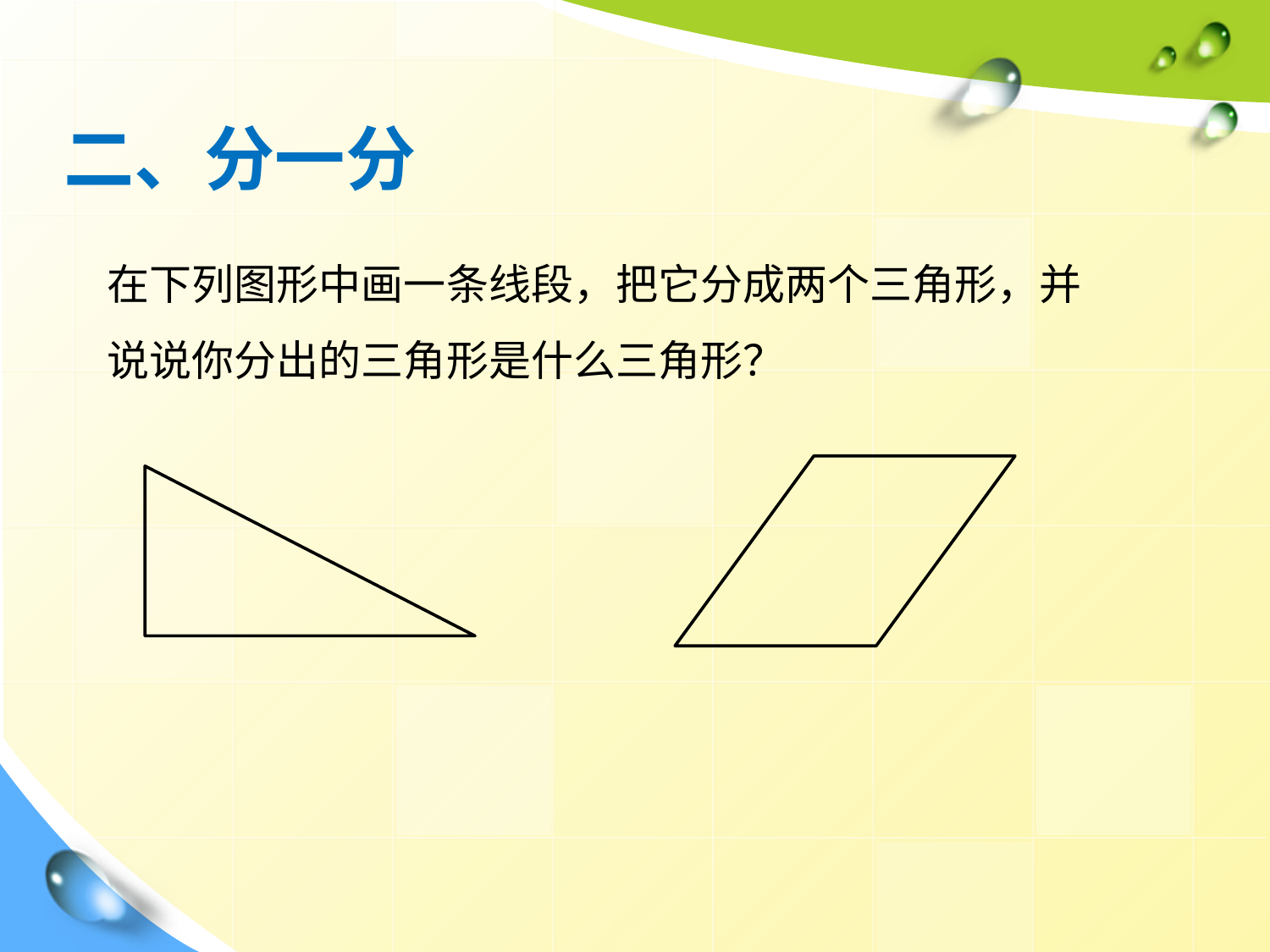

二、分一分
在下列图形中画一条线段，把它分成两个三角形，并说说你分出的三角形是什么三角形？